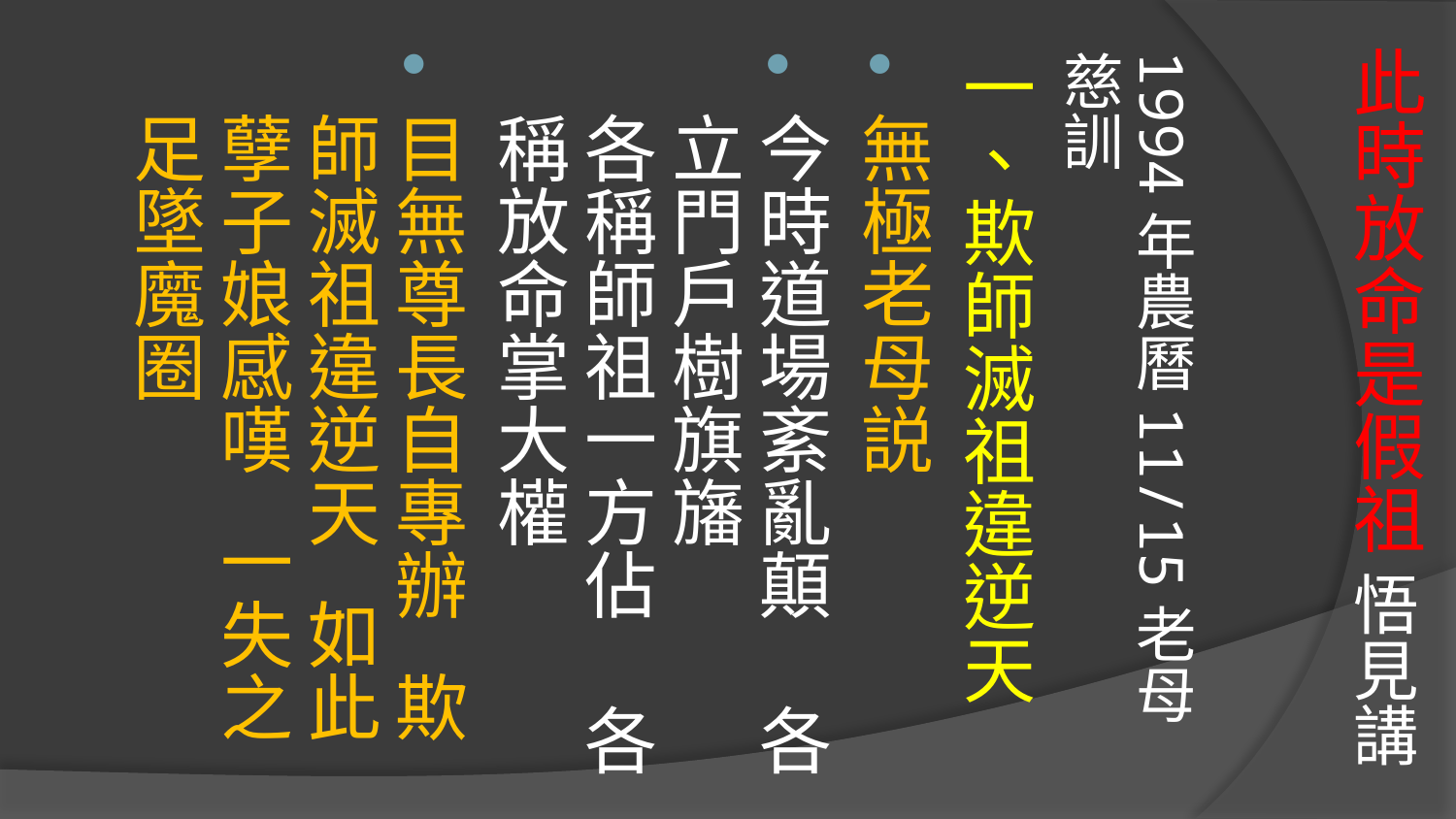

# 此時放命是假祖 悟見講
1994年農曆11/15老母慈訓
一、欺師滅祖違逆天
無極老母説
今時道場紊亂顛     各立門戶樹旗旛
各稱師祖一方佔     各稱放命掌大權
目無尊長自專辦   欺師滅祖違逆天   如此孽子娘感嘆   一失之足墜魔圈